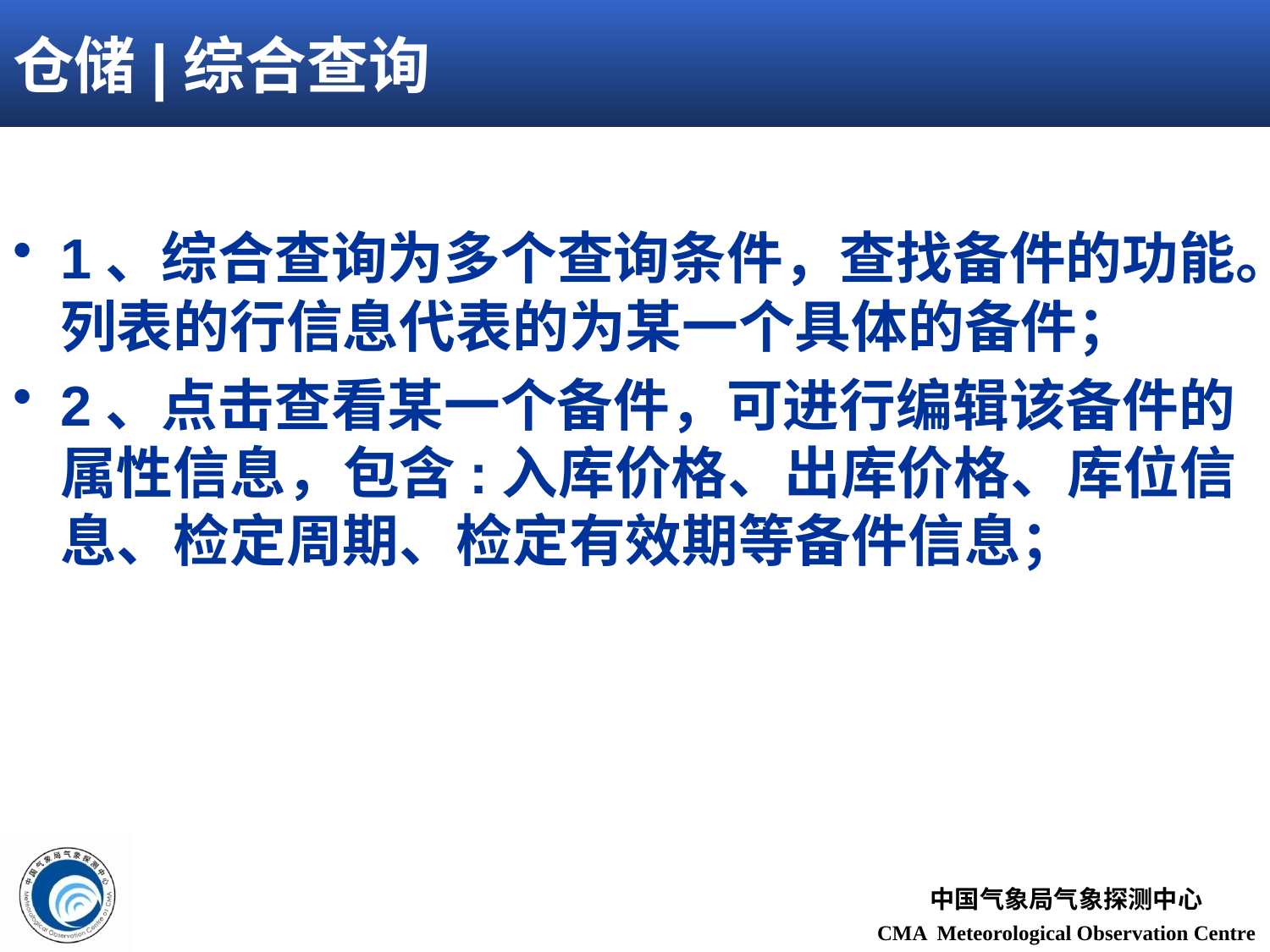

# 仓储|综合查询

1、综合查询为多个查询条件，查找备件的功能。列表的行信息代表的为某一个具体的备件；
2、点击查看某一个备件，可进行编辑该备件的属性信息，包含:入库价格、出库价格、库位信息、检定周期、检定有效期等备件信息；